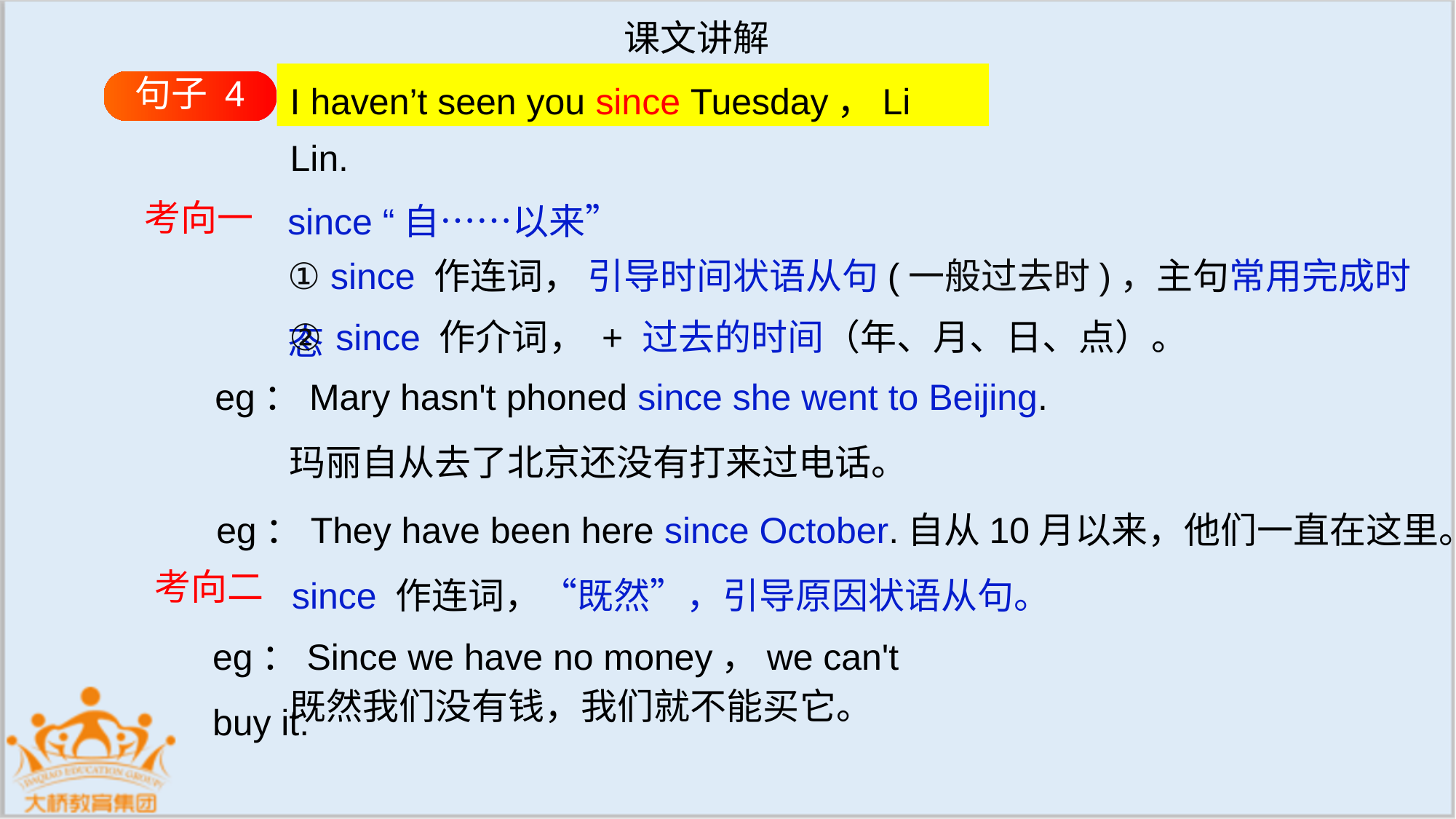

课文讲解
I haven’t seen you since Tuesday，Li Lin.

句子 4

since “自……以来”
考向一
① since 作连词， 引导时间状语从句(一般过去时)，主句常用完成时态
 ② since 作介词， + 过去的时间（年、月、日、点）。
eg：Mary hasn't phoned since she went to Beijing.
        玛丽自从去了北京还没有打来过电话。
eg：They have been here since October.自从10月以来，他们一直在这里。
 since 作连词，“既然”，引导原因状语从句。
考向二
eg：Since we have no money，we can't buy it.

既然我们没有钱，我们就不能买它。